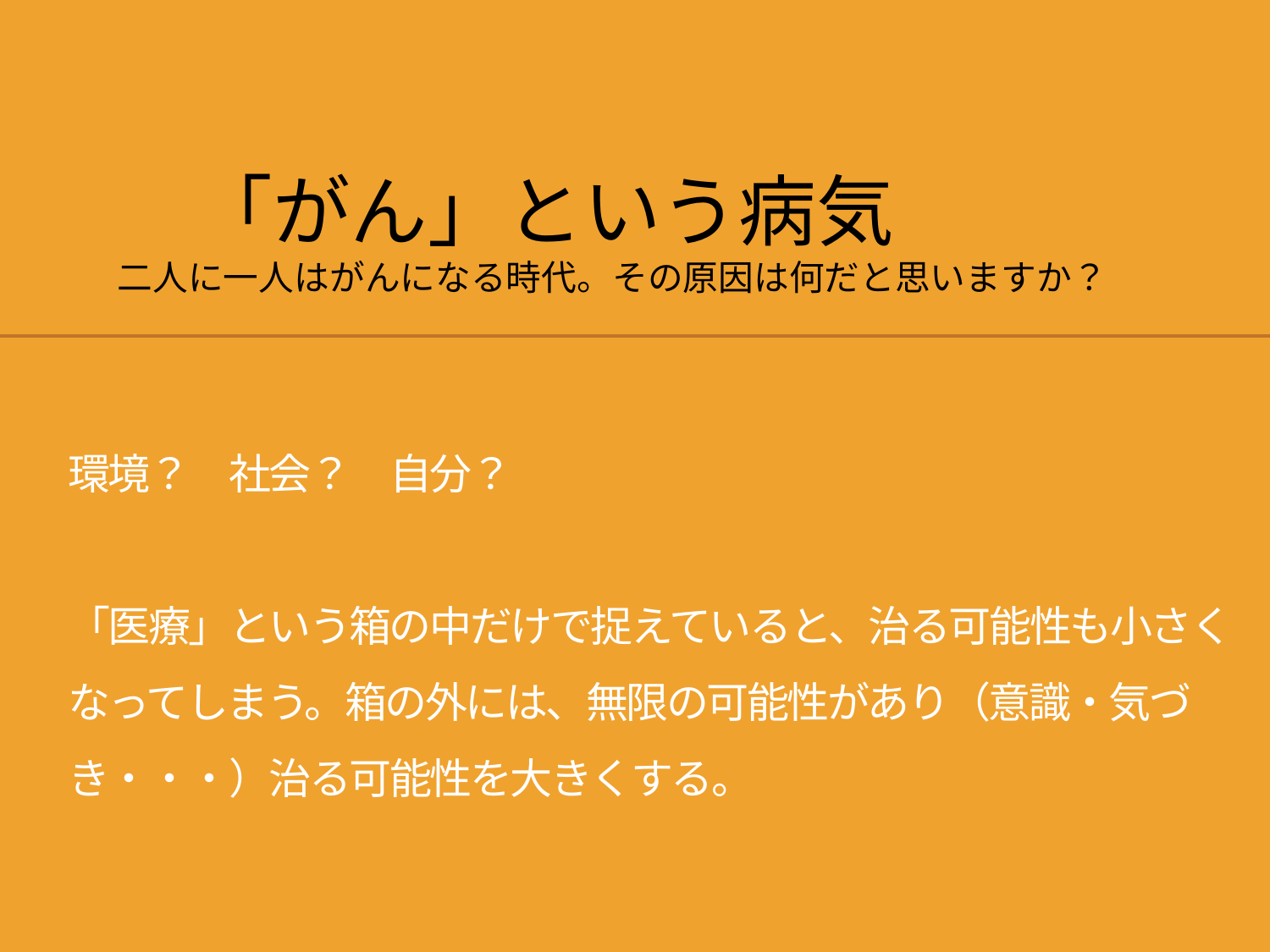

「がん」という病気
二人に一人はがんになる時代。その原因は何だと思いますか？

# 環境？　社会？　自分？ 「医療」という箱の中だけで捉えていると、治る可能性も小さくなってしまう。箱の外には、無限の可能性があり（意識・気づき・・・）治る可能性を大きくする。